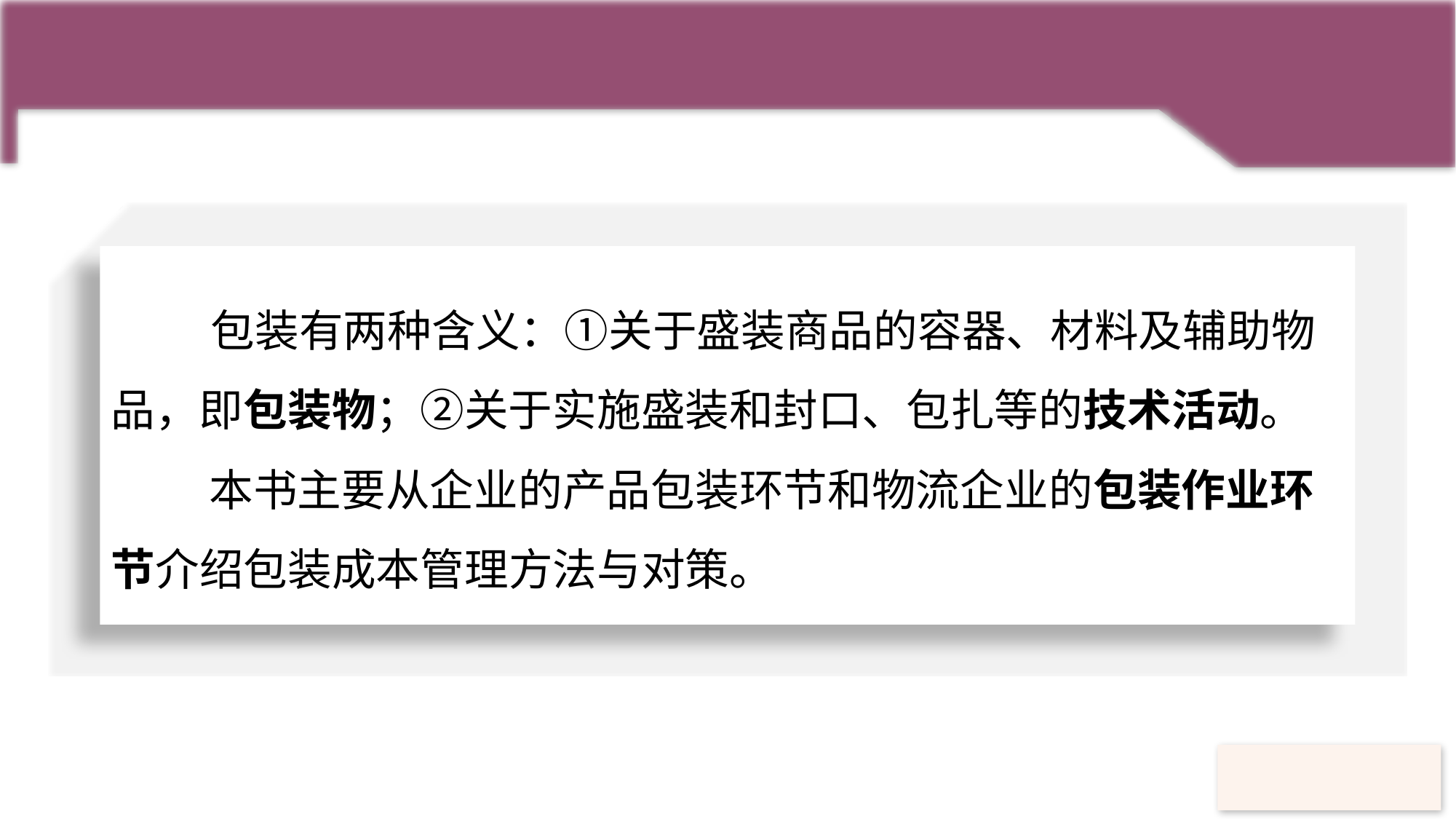

# 包装有两种含义：①关于盛装商品的容器、材料及辅助物品，即包装物；②关于实施盛装和封口、包扎等的技术活动。 本书主要从企业的产品包装环节和物流企业的包装作业环节介绍包装成本管理方法与对策。